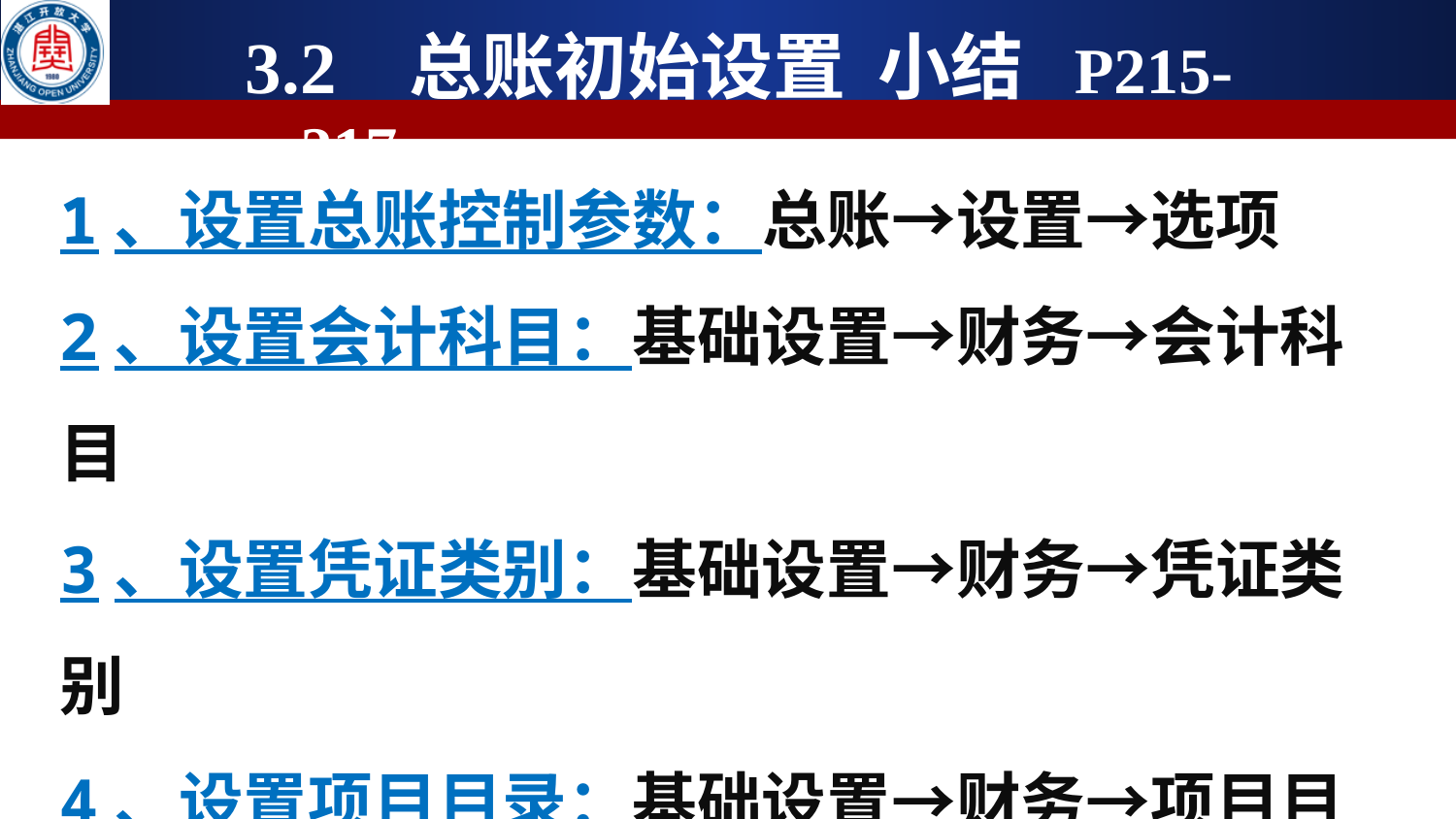

3.2   总账初始设置  小结  P215-217
1、设置总账控制参数：总账→设置→选项
2、设置会计科目：基础设置→财务→会计科目
3、设置凭证类别：基础设置→财务→凭证类别
4、设置项目目录：基础设置→财务→项目目录
5、输入初始余额：总账→设置→期初余额